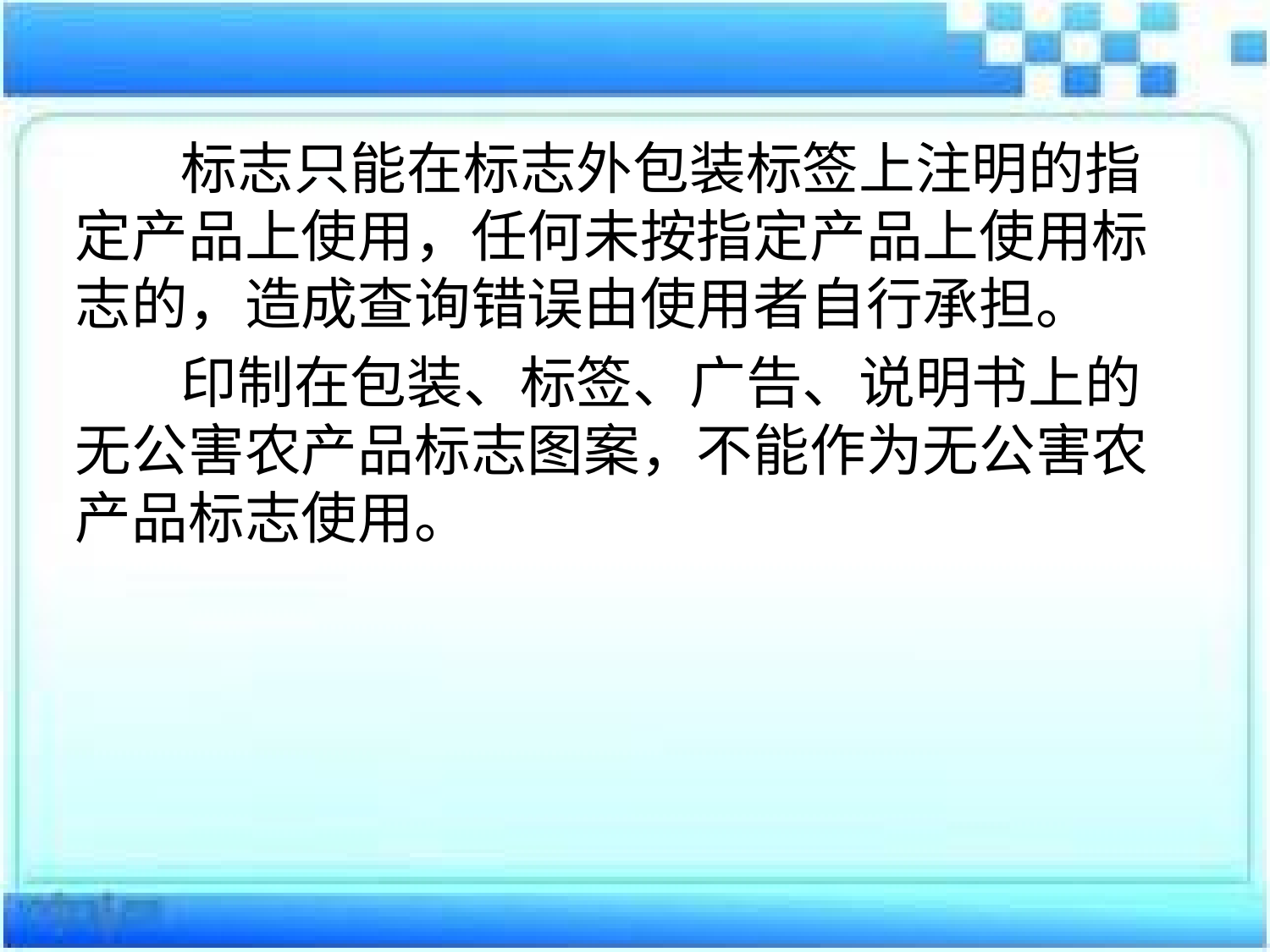

标志只能在标志外包装标签上注明的指定产品上使用，任何未按指定产品上使用标志的，造成查询错误由使用者自行承担。
           印制在包装、标签、广告、说明书上的无公害农产品标志图案，不能作为无公害农产品标志使用。